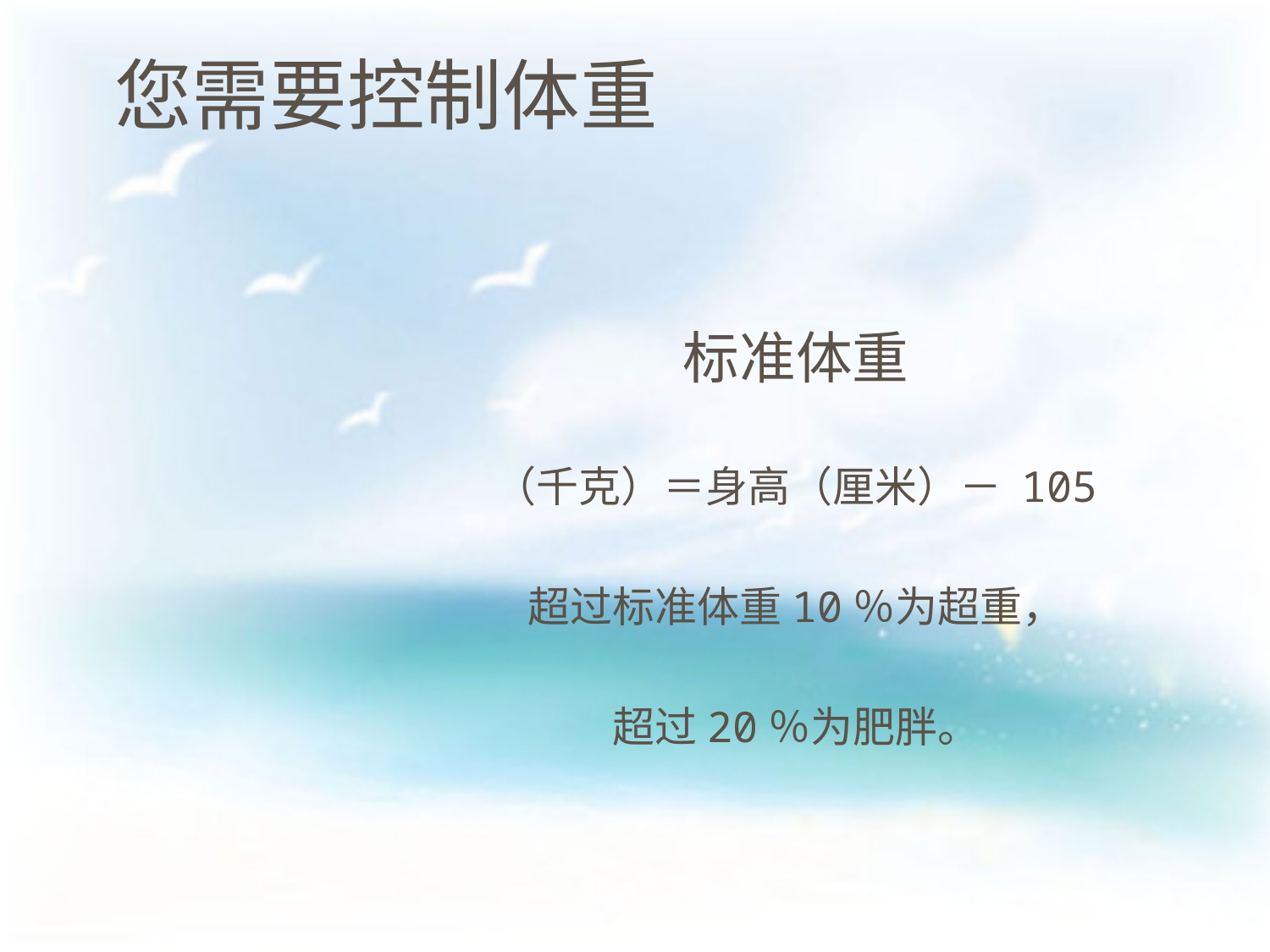

# 您需要控制体重
标准体重
（千克）＝身高（厘米）－ 105
超过标准体重10％为超重，
超过20％为肥胖。